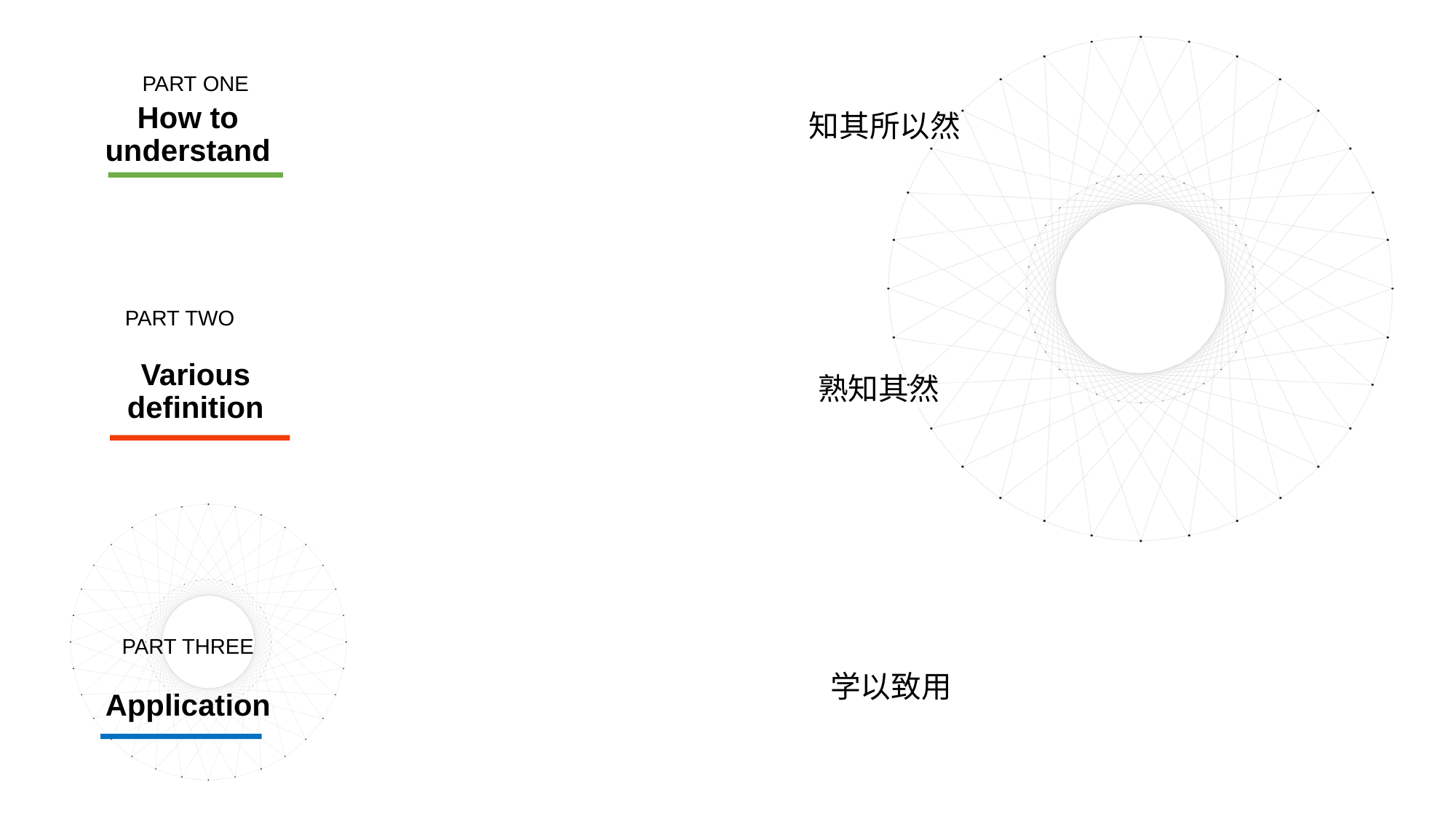

PART ONE
How to understand
知其所以然

PART TWO
Various definition
熟知其然

PART THREE
学以致用
Application